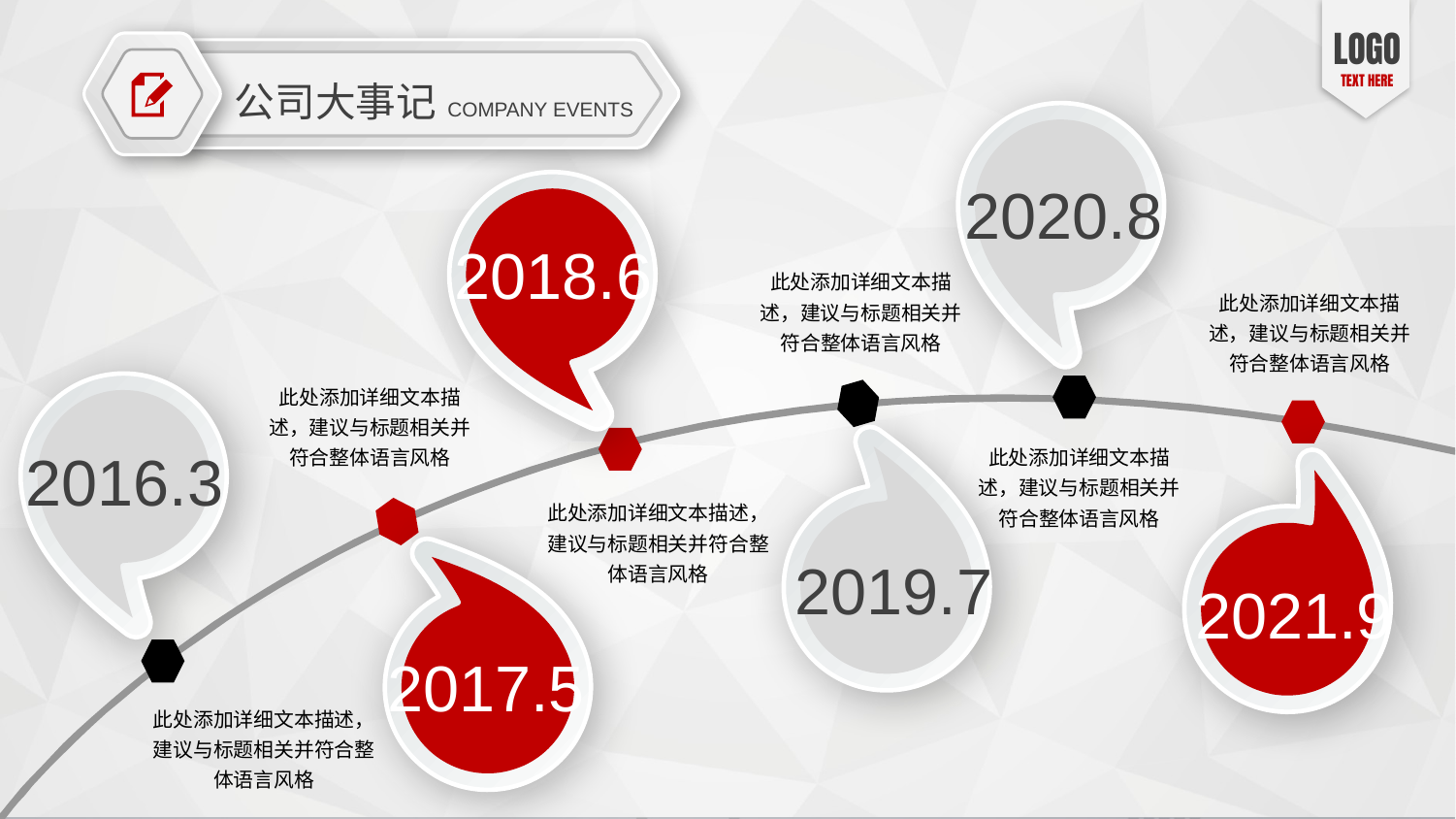

LOGO
TEXT HERE

公司大事记

COMPANY EVENTS

2020.8
2018.6
此处添加详细文本描述，建议与标题相关并符合整体语言风格
此处添加详细文本描述，建议与标题相关并符合整体语言风格

此处添加详细文本描述，建议与标题相关并符合整体语言风格

2016.3
此处添加详细文本描述，建议与标题相关并符合整体语言风格

此处添加详细文本描述，建议与标题相关并符合整体语言风格

2019.7
2021.9

2017.5
此处添加详细文本描述，建议与标题相关并符合整体语言风格